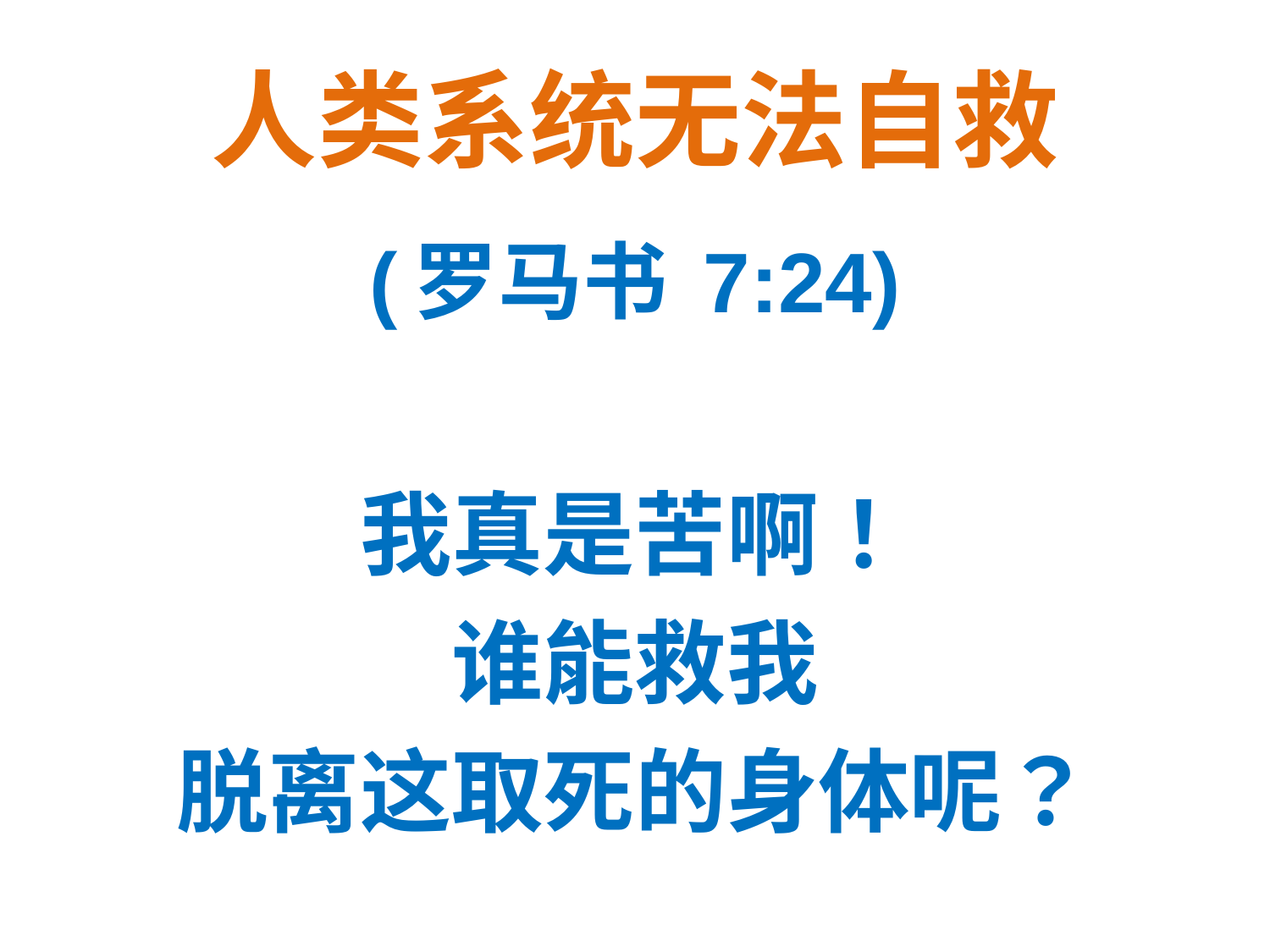

# 人类系统无法自救
(罗马书 7:24)

我真是苦啊！
谁能救我
脱离这取死的身体呢？